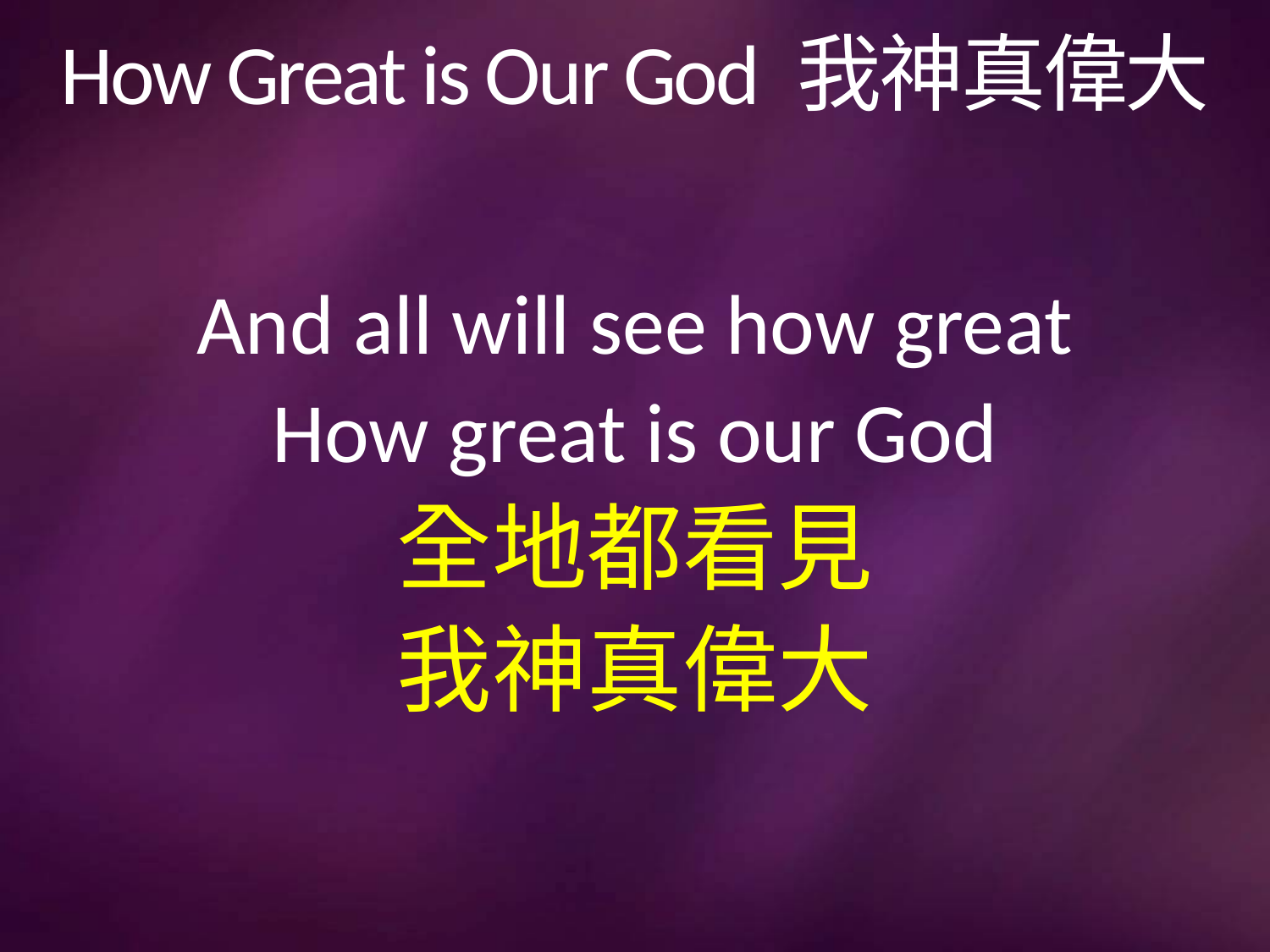

# How Great is Our God 我神真偉大
And all will see how great
How great is our God
全地都看見
我神真偉大